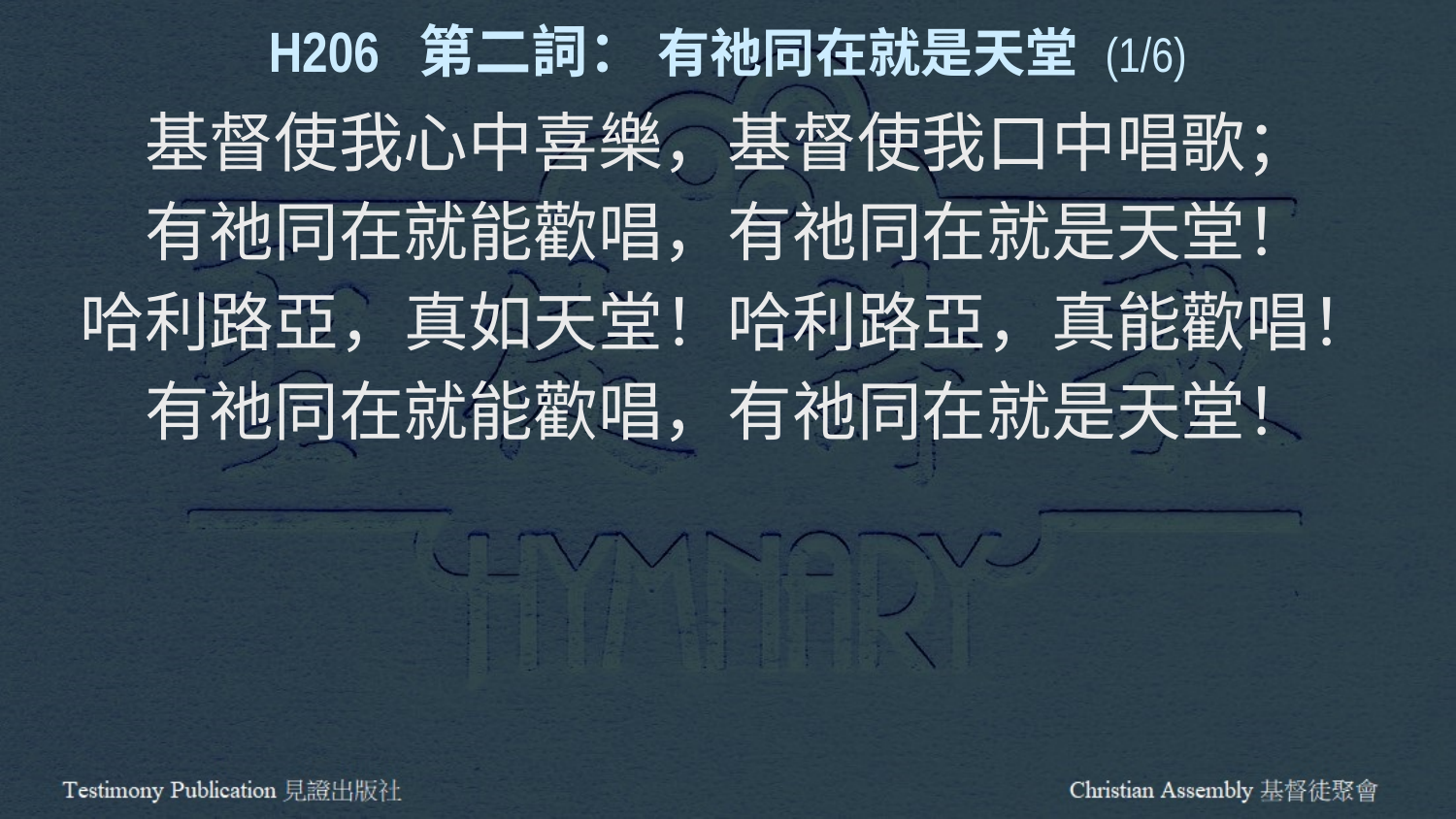

H206  第二詞： 有祂同在就是天堂 (1/6)
基督使我心中喜樂，基督使我口中唱歌；
有祂同在就能歡唱，有祂同在就是天堂！
哈利路亞，真如天堂！哈利路亞，真能歡唱！
有祂同在就能歡唱，有祂同在就是天堂！